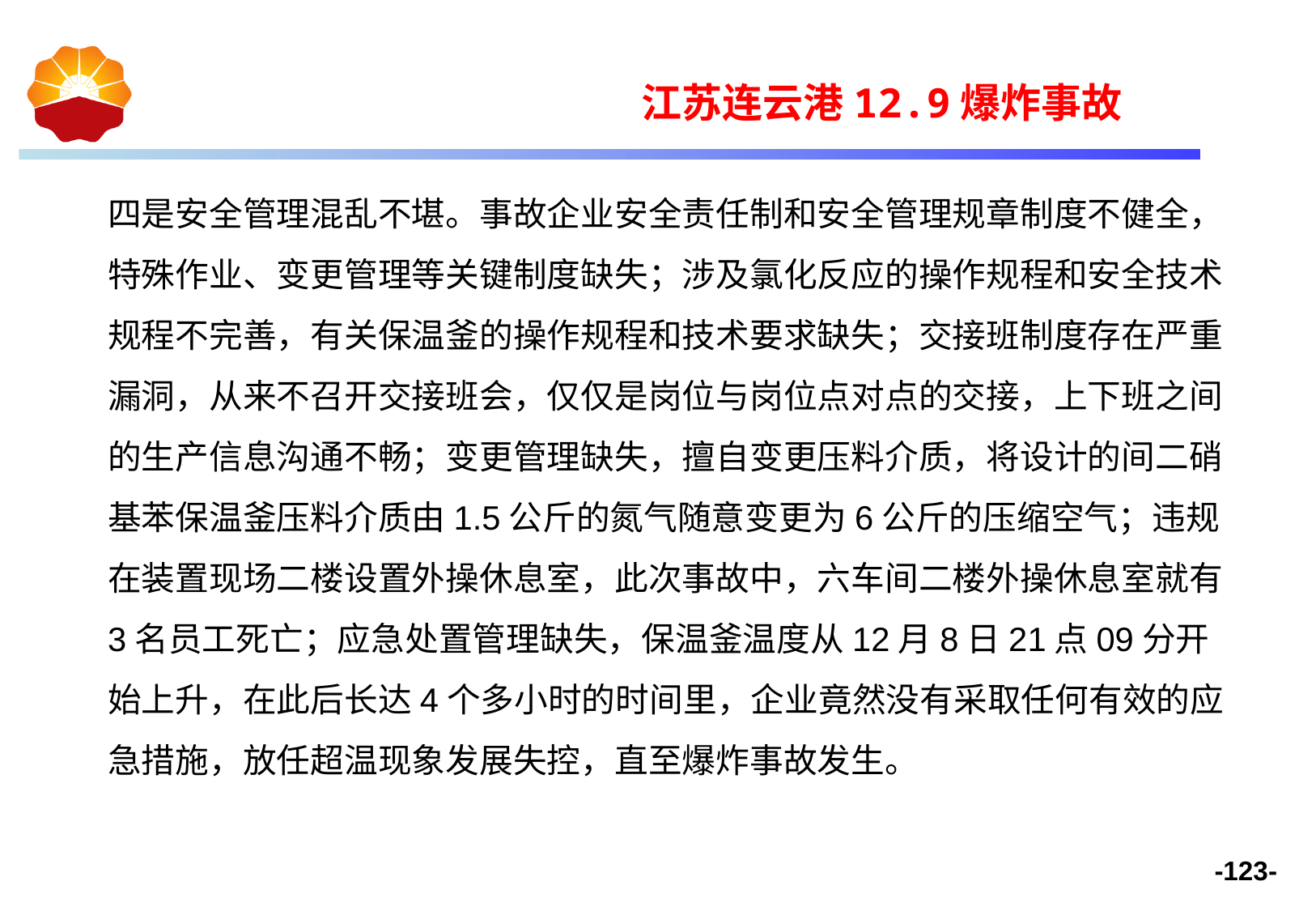

江苏连云港12.9爆炸事故

四是安全管理混乱不堪。事故企业安全责任制和安全管理规章制度不健全，特殊作业、变更管理等关键制度缺失；涉及氯化反应的操作规程和安全技术规程不完善，有关保温釜的操作规程和技术要求缺失；交接班制度存在严重漏洞，从来不召开交接班会，仅仅是岗位与岗位点对点的交接，上下班之间的生产信息沟通不畅；变更管理缺失，擅自变更压料介质，将设计的间二硝基苯保温釜压料介质由1.5公斤的氮气随意变更为6公斤的压缩空气；违规在装置现场二楼设置外操休息室，此次事故中，六车间二楼外操休息室就有3名员工死亡；应急处置管理缺失，保温釜温度从12月8日21点09分开始上升，在此后长达4个多小时的时间里，企业竟然没有采取任何有效的应急措施，放任超温现象发展失控，直至爆炸事故发生。